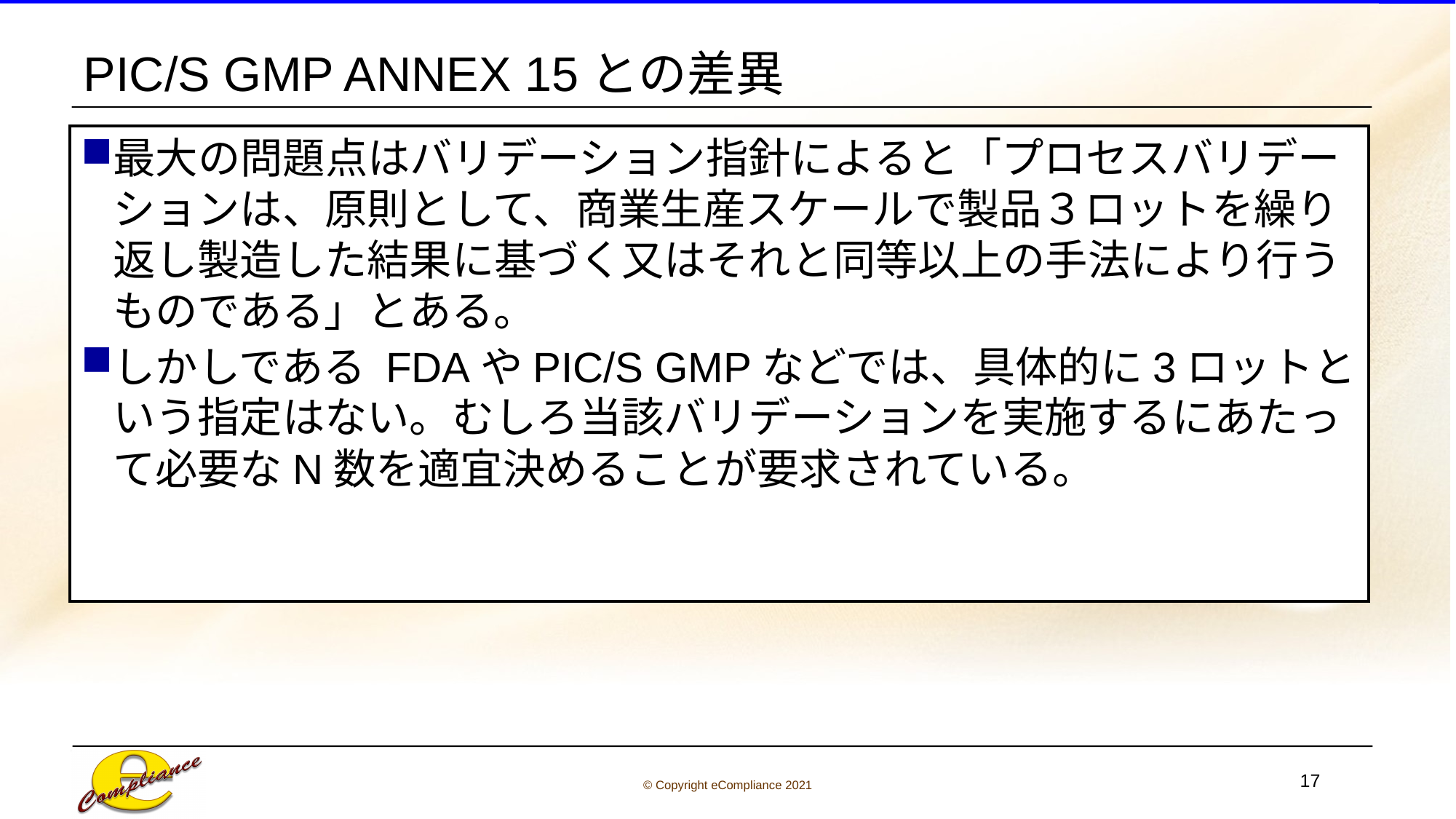

# PIC/S GMP ANNEX 15との差異
最大の問題点はバリデーション指針によると「プロセスバリデーションは、原則として、商業生産スケールで製品３ロットを繰り返し製造した結果に基づく又はそれと同等以上の手法により行うものである」とある。
しかしである FDAやPIC/S GMPなどでは、具体的に3ロットという指定はない。むしろ当該バリデーションを実施するにあたって必要なN数を適宜決めることが要求されている。